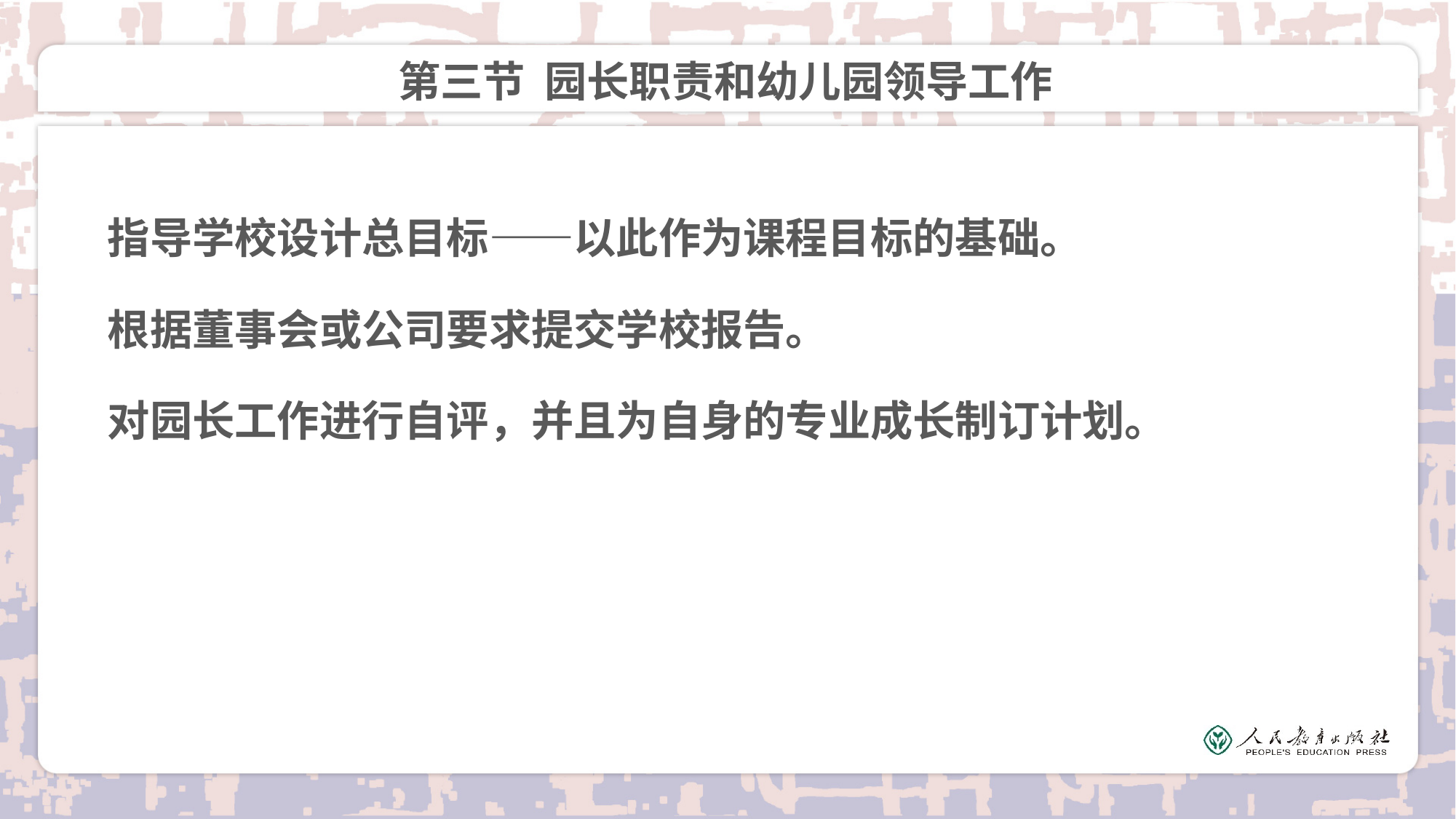

# 第三节  园长职责和幼儿园领导工作
指导学校设计总目标——以此作为课程目标的基础。
根据董事会或公司要求提交学校报告。
对园长工作进行自评，并且为自身的专业成长制订计划。